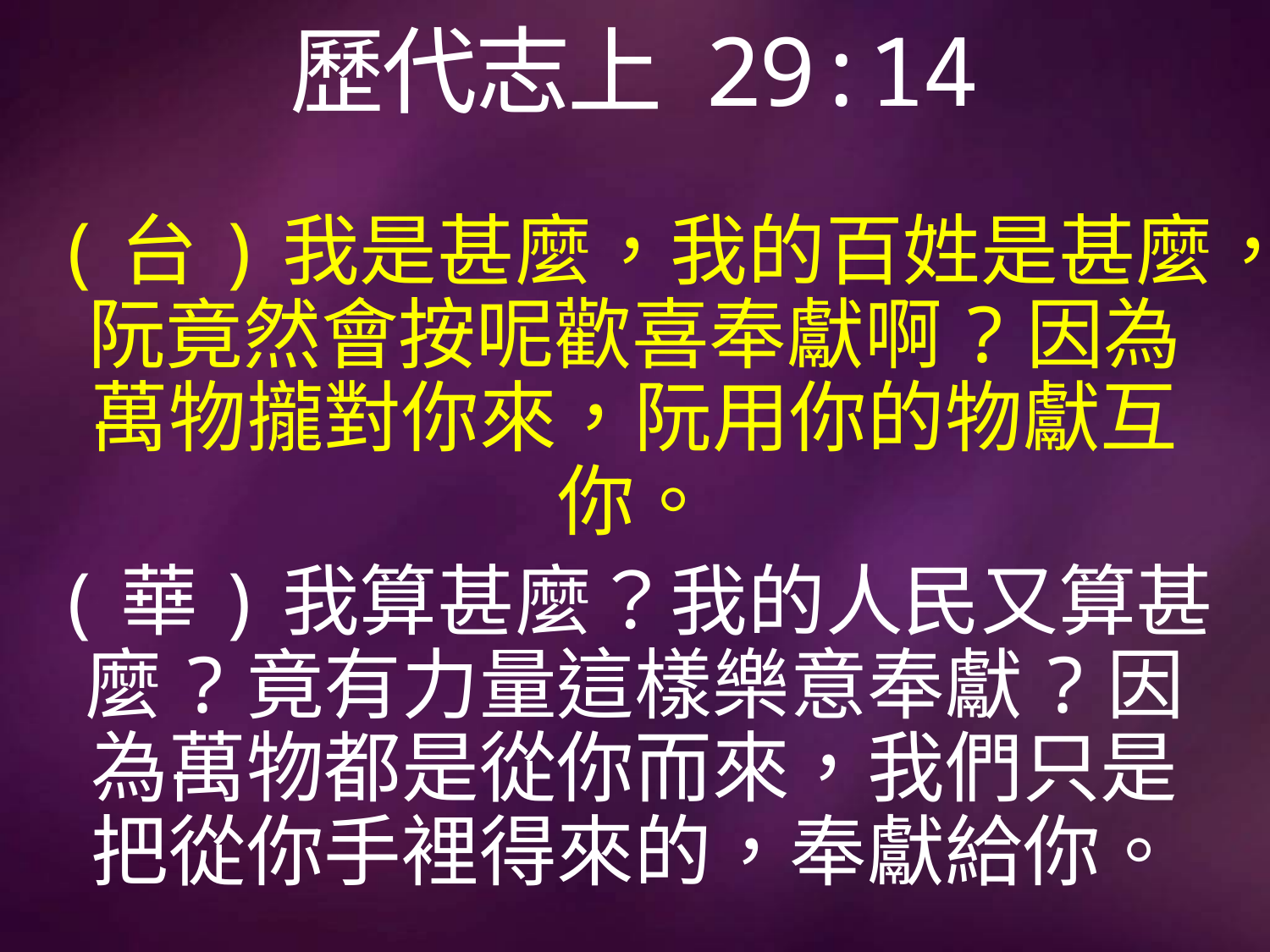

# 歷代志上 29:14
(台)我是甚麼，我的百姓是甚麼，阮竟然會按呢歡喜奉獻啊?因為萬物攏對你來，阮用你的物獻互你。
(華)我算甚麼？我的人民又算甚麼?竟有力量這樣樂意奉獻?因為萬物都是從你而來，我們只是把從你手裡得來的，奉獻給你。